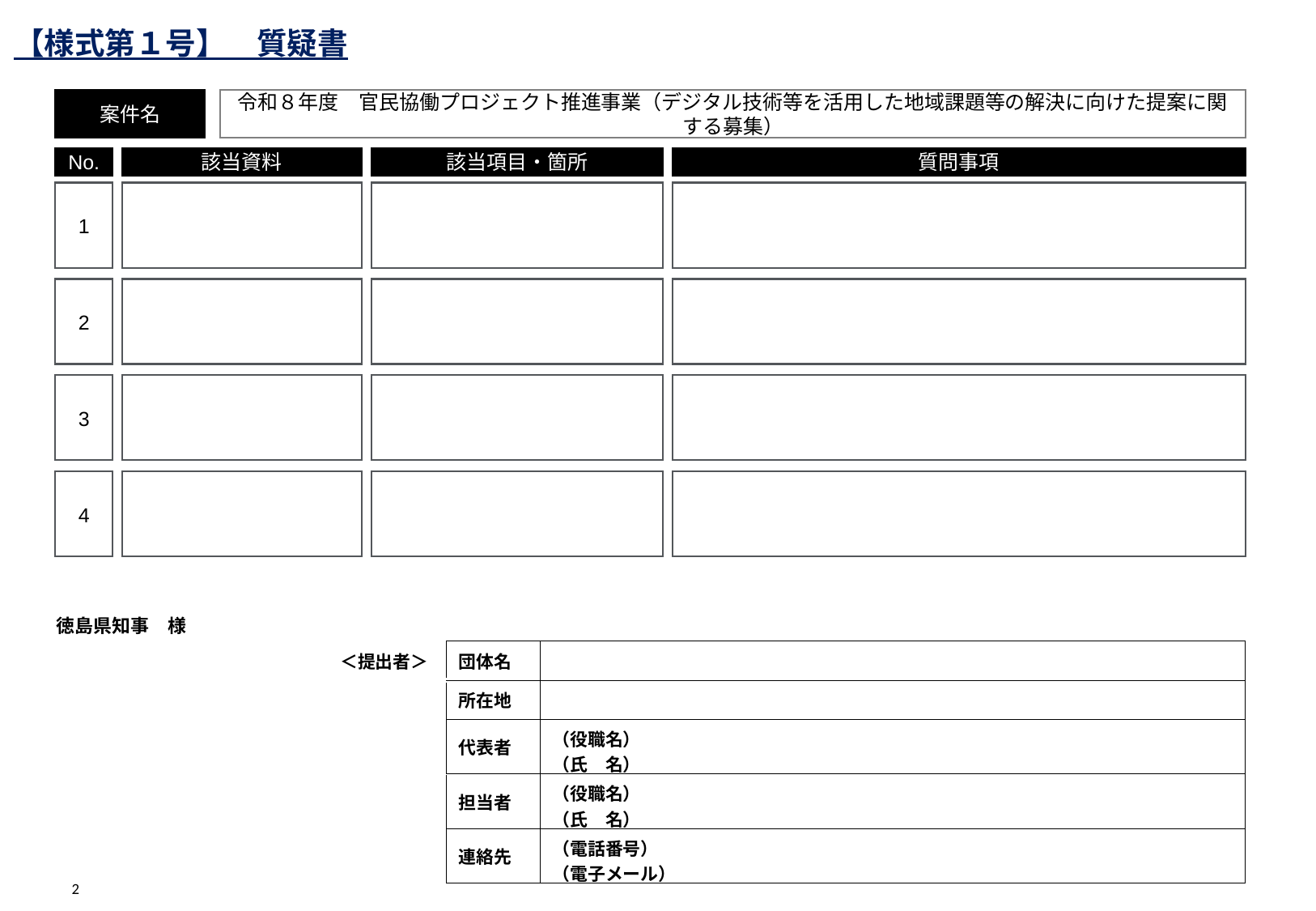

【様式第１号】　質疑書
案件名
令和８年度　官民協働プロジェクト推進事業（デジタル技術等を活用した地域課題等の解決に向けた提案に関する募集）
No.
該当資料
該当項目・箇所
質問事項
1

2

3

4

徳島県知事　様
| ＜提出者＞ | 団体名 |  |
| --- | --- | --- |
|  | 所在地 |  |
|  | 代表者 | （役職名） （氏　名） |
|  | 担当者 | （役職名）　　　　　　　　　 （氏　名） |
|  | 連絡先 | （電話番号） （電子メール） |
2